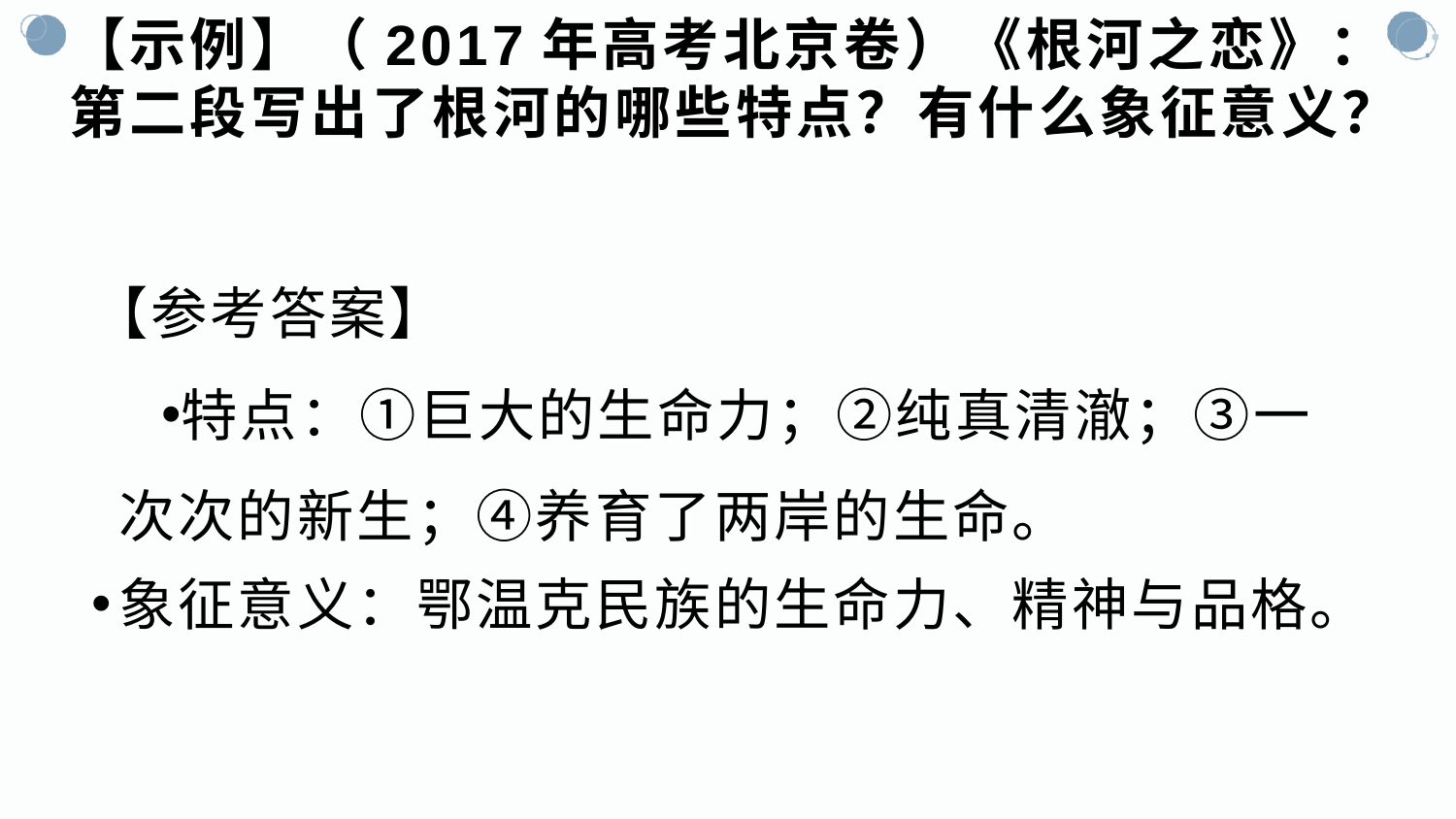

# 【示例】（2017年高考北京卷）《根河之恋》：第二段写出了根河的哪些特点？有什么象征意义？
【参考答案】
特点：①巨大的生命力；②纯真清澈；③一次次的新生；④养育了两岸的生命。
象征意义：鄂温克民族的生命力、精神与品格。